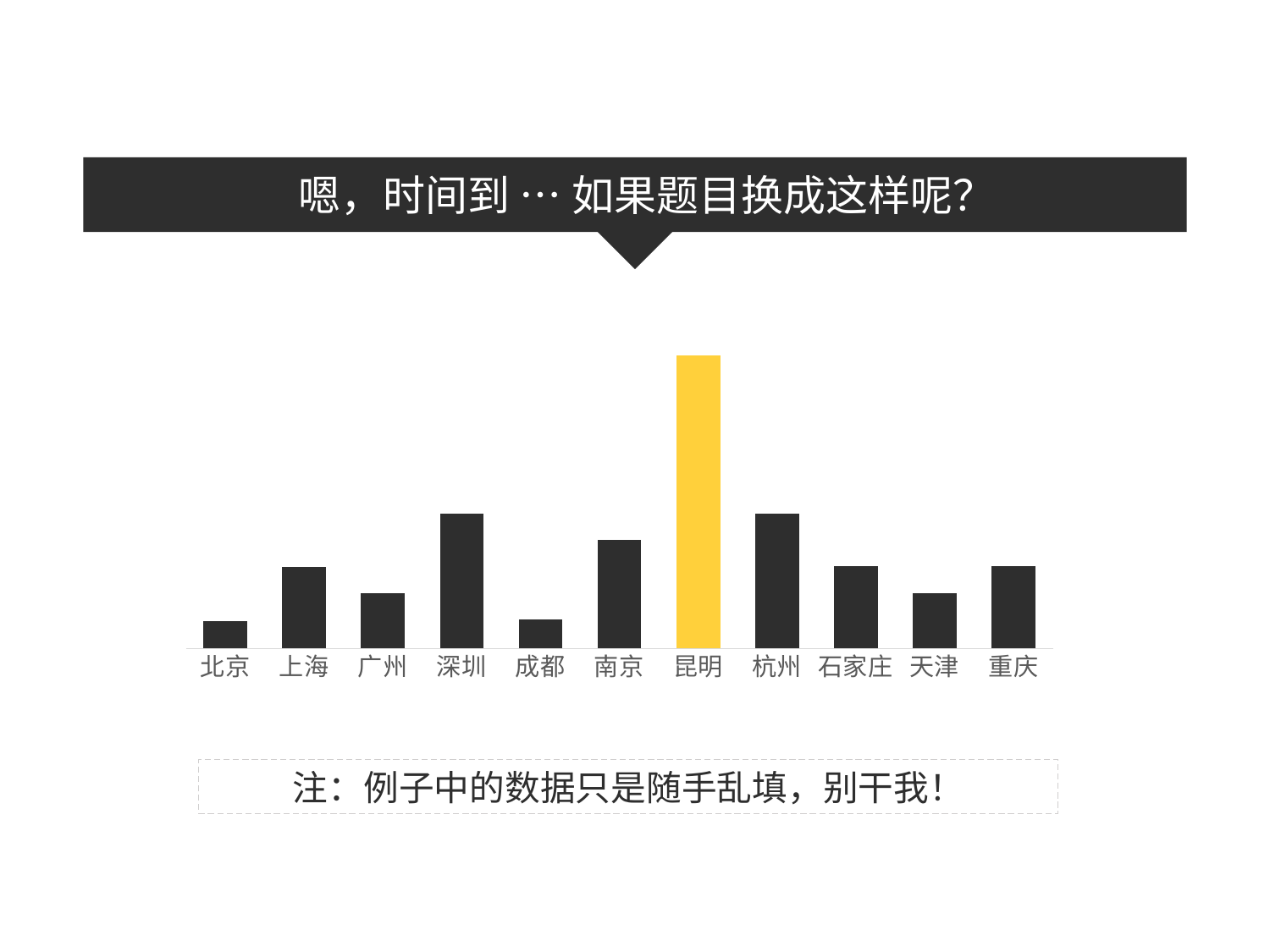

嗯，时间到 … 如果题目换成这样呢？

### Chart

| Category | 正妹 |
|---|---|
| 北京 | 11564.0 |
| 上海 | 34356.0 |
| 广州 | 23423.0 |
| 深圳 | 56756.0 |
| 成都 | 12334.0 |
| 南京 | 45764.0 |
| 昆明 | 123424.0 |
| 杭州 | 56787.0 |
| 石家庄 | 34532.0 |
| 天津 | 23423.0 |
| 重庆 | 34532.0 |
注：例子中的数据只是随手乱填，别干我！